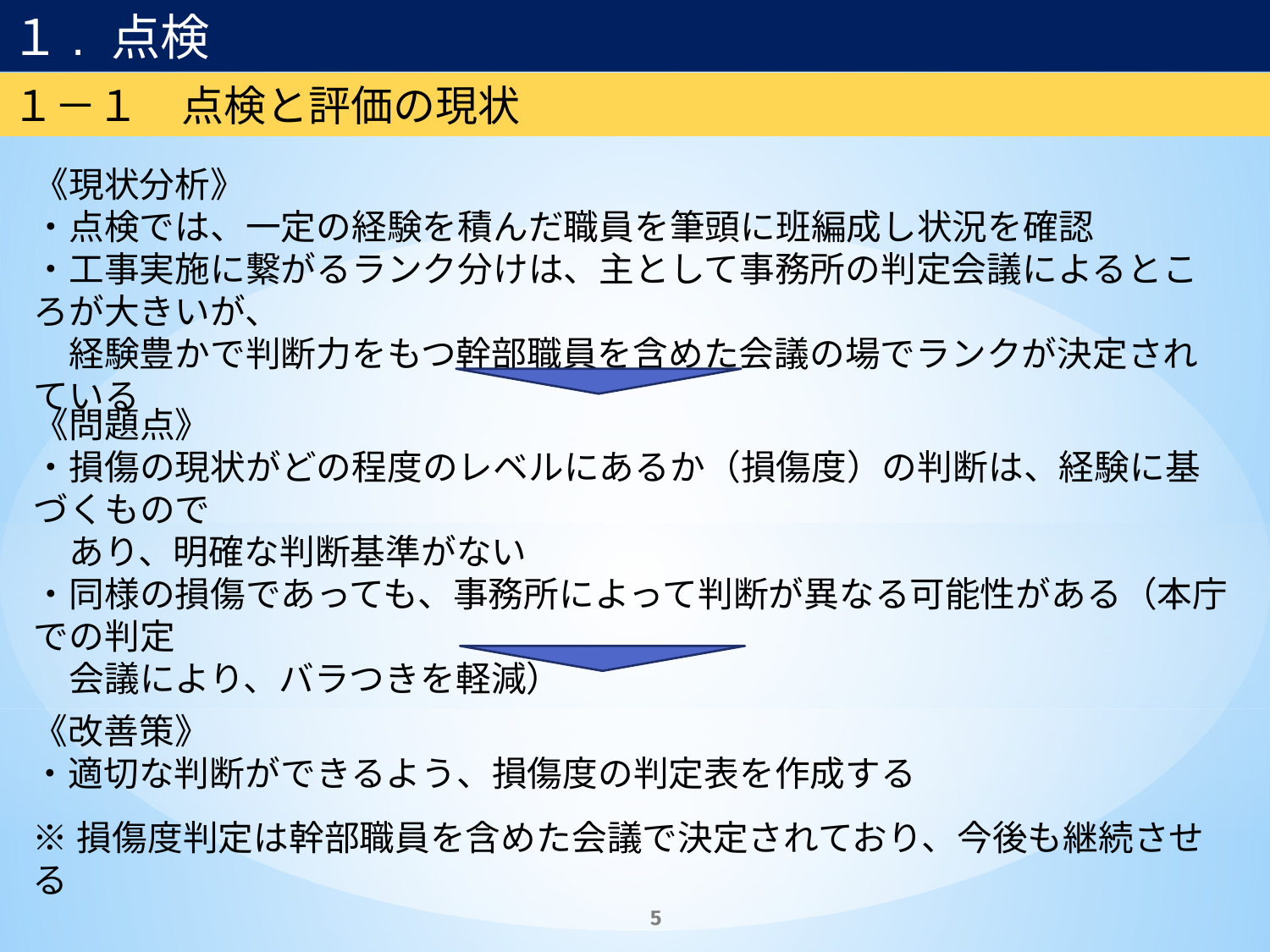

１. 点検
１－１　点検と評価の現状
《現状分析》
・点検では、一定の経験を積んだ職員を筆頭に班編成し状況を確認
・工事実施に繋がるランク分けは、主として事務所の判定会議によるところが大きいが、
　経験豊かで判断力をもつ幹部職員を含めた会議の場でランクが決定されている

《問題点》
・損傷の現状がどの程度のレベルにあるか（損傷度）の判断は、経験に基づくもので
　あり、明確な判断基準がない
・同様の損傷であっても、事務所によって判断が異なる可能性がある（本庁での判定
　会議により、バラつきを軽減）

《改善策》
・適切な判断ができるよう、損傷度の判定表を作成する

※損傷度判定は幹部職員を含めた会議で決定されており、今後も継続させる

5